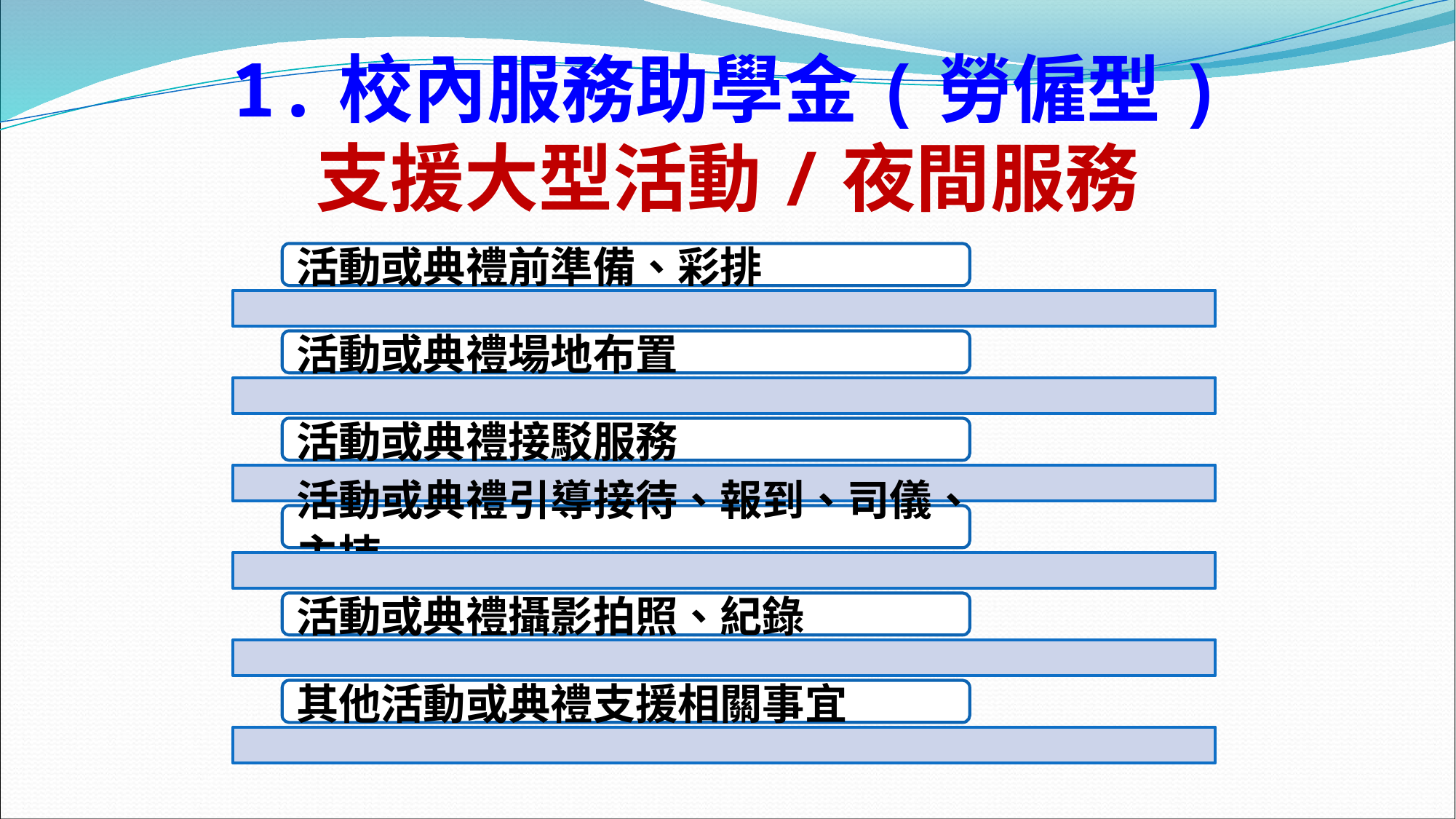

# 1.校內服務助學金(勞僱型) 支援大型活動/夜間服務
活動或典禮前準備、彩排
活動或典禮場地布置
活動或典禮接駁服務
活動或典禮引導接待、報到、司儀、主持
活動或典禮攝影拍照、紀錄
其他活動或典禮支援相關事宜